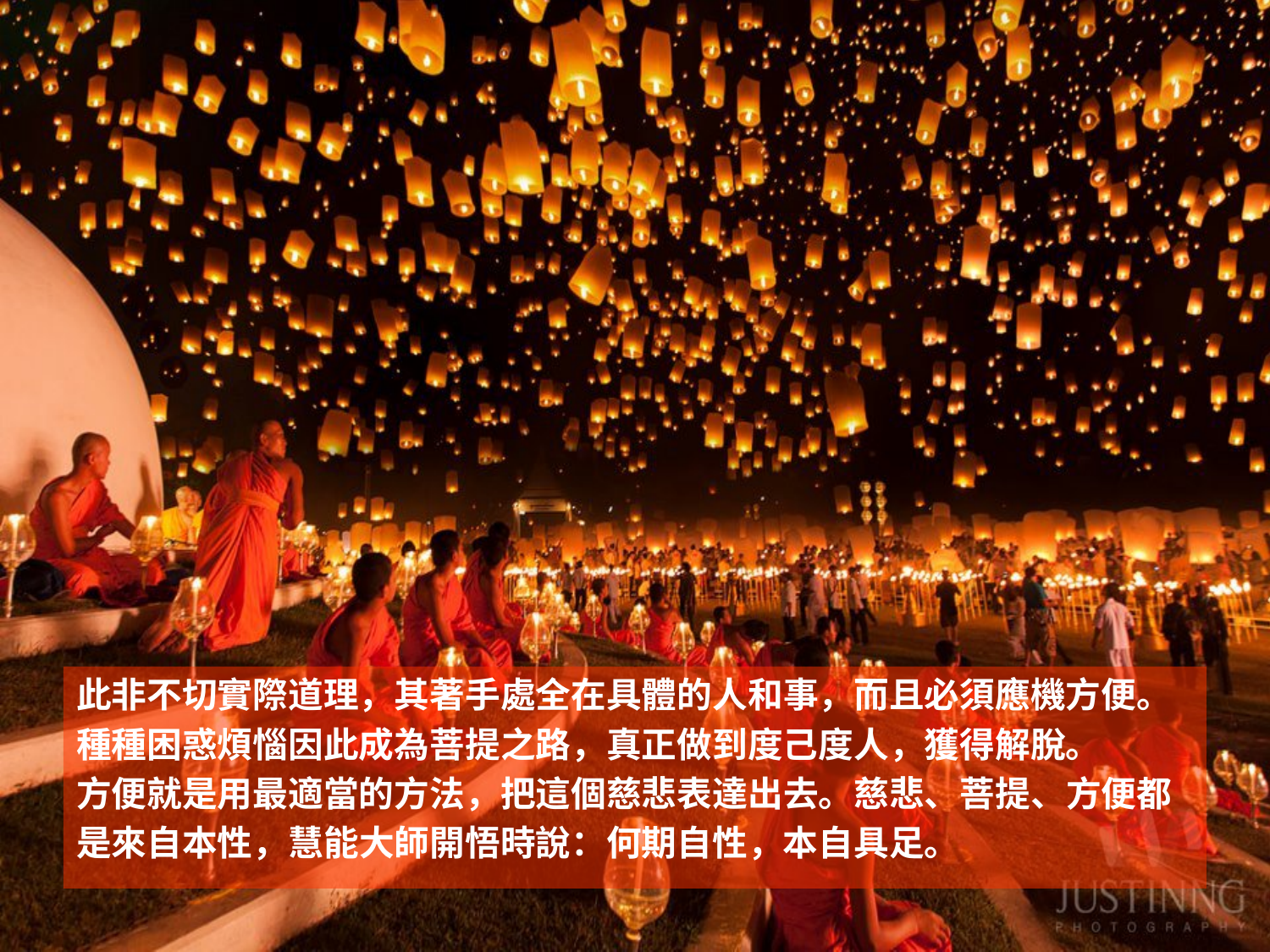

此非不切實際道理，其著手處全在具體的人和事，而且必須應機方便。
種種困惑煩惱因此成為菩提之路，真正做到度己度人，獲得解脫。
方便就是用最適當的方法，把這個慈悲表達出去。慈悲、菩提、方便都
是來自本性，慧能大師開悟時說：何期自性，本自具足。